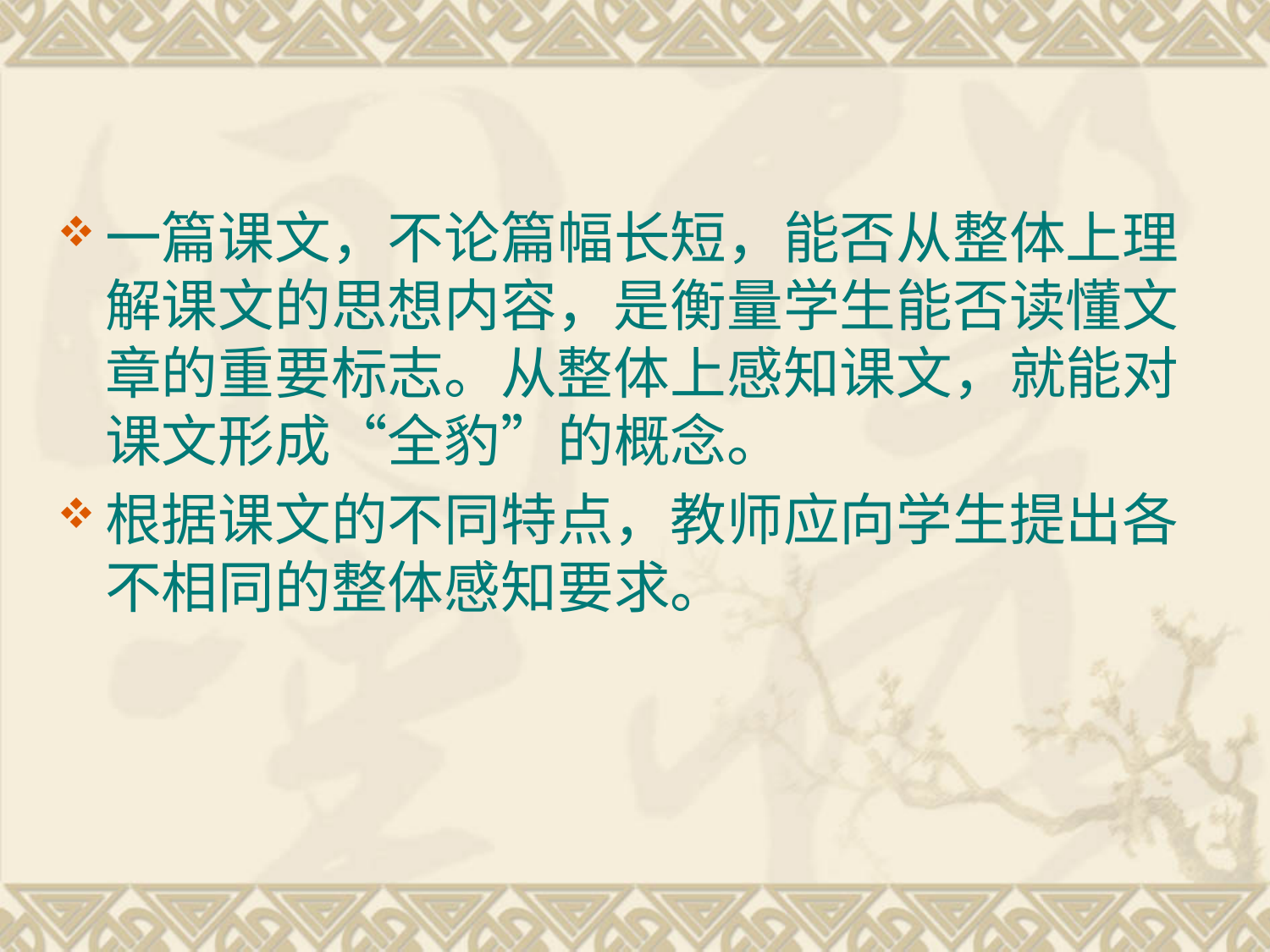

一篇课文，不论篇幅长短，能否从整体上理解课文的思想内容，是衡量学生能否读懂文章的重要标志。从整体上感知课文，就能对课文形成“全豹”的概念。
根据课文的不同特点，教师应向学生提出各不相同的整体感知要求。